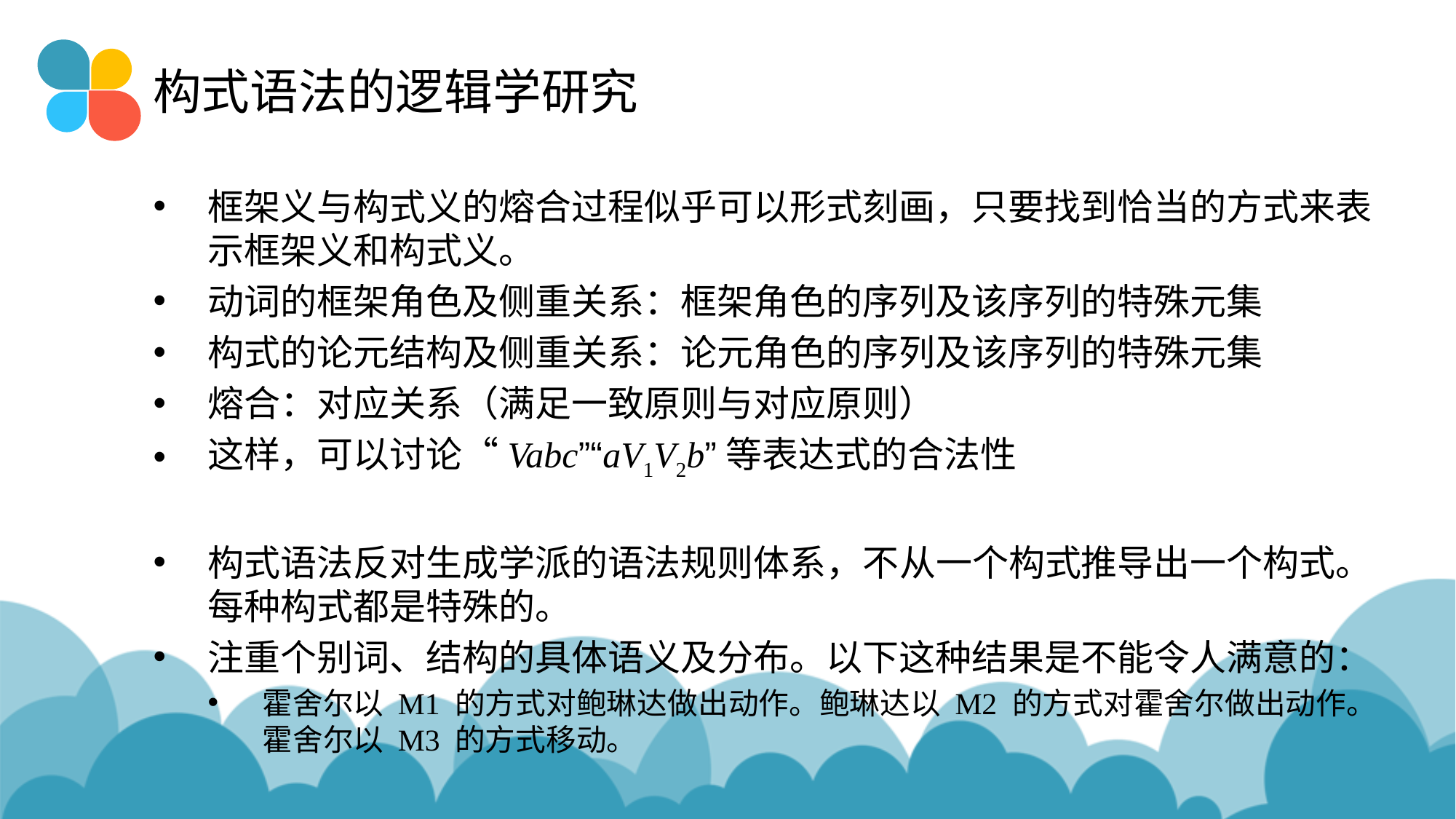

# 构式语法的逻辑学研究
框架义与构式义的熔合过程似乎可以形式刻画，只要找到恰当的方式来表示框架义和构式义。
动词的框架角色及侧重关系：框架角色的序列及该序列的特殊元集
构式的论元结构及侧重关系：论元角色的序列及该序列的特殊元集
熔合：对应关系（满足一致原则与对应原则）
这样，可以讨论“Vabc”“aV1V2b”等表达式的合法性

构式语法反对生成学派的语法规则体系，不从一个构式推导出一个构式。每种构式都是特殊的。
注重个别词、结构的具体语义及分布。以下这种结果是不能令人满意的：
霍舍尔以 M1 的方式对鲍琳达做出动作。鲍琳达以 M2 的方式对霍舍尔做出动作。霍舍尔以 M3 的方式移动。